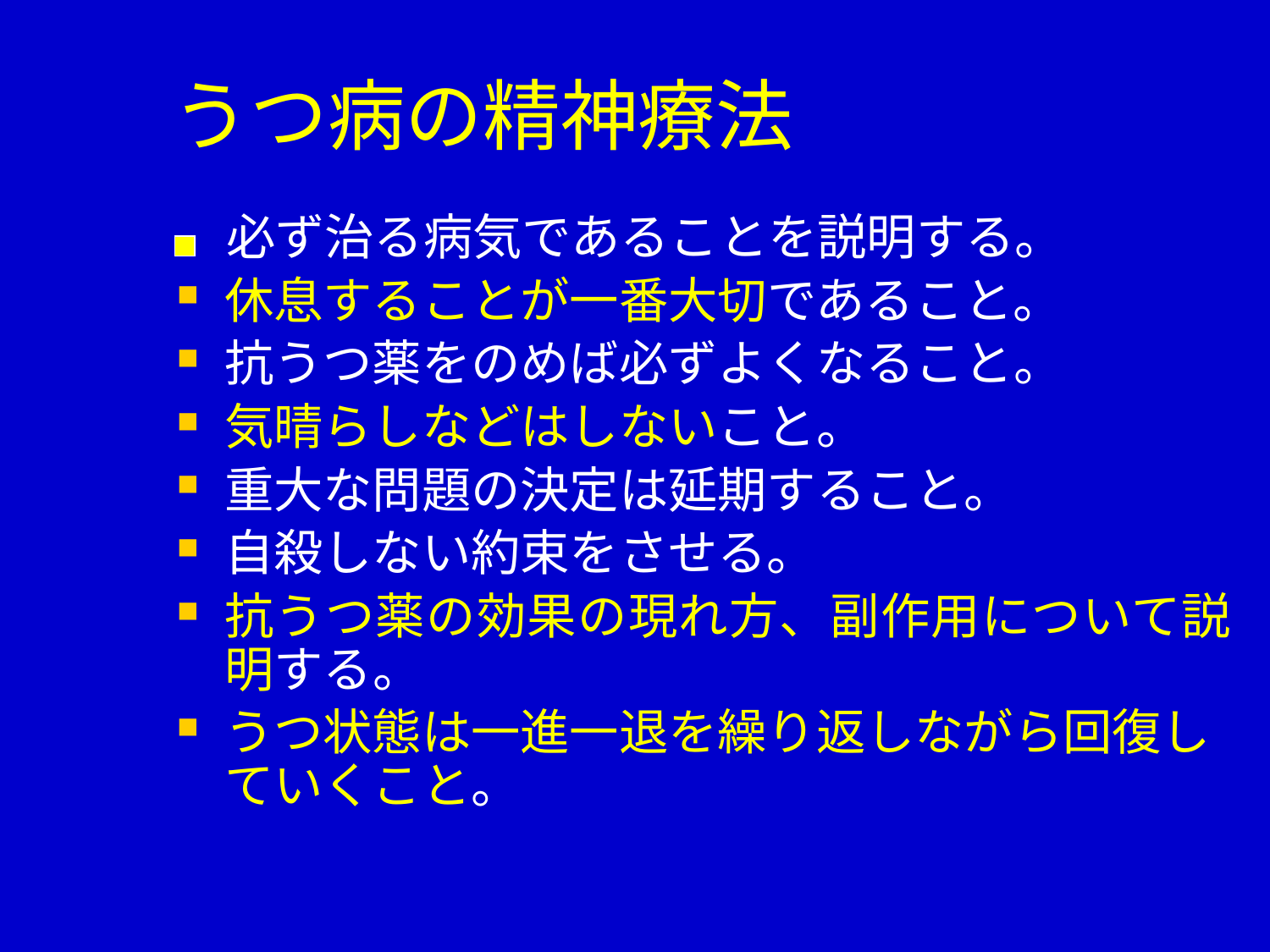

# うつ病の精神療法
　必ず治る病気であることを説明する。
休息することが一番大切であること。
抗うつ薬をのめば必ずよくなること。
気晴らしなどはしないこと。
重大な問題の決定は延期すること。
自殺しない約束をさせる。
抗うつ薬の効果の現れ方、副作用について説明する。
うつ状態は一進一退を繰り返しながら回復していくこと。